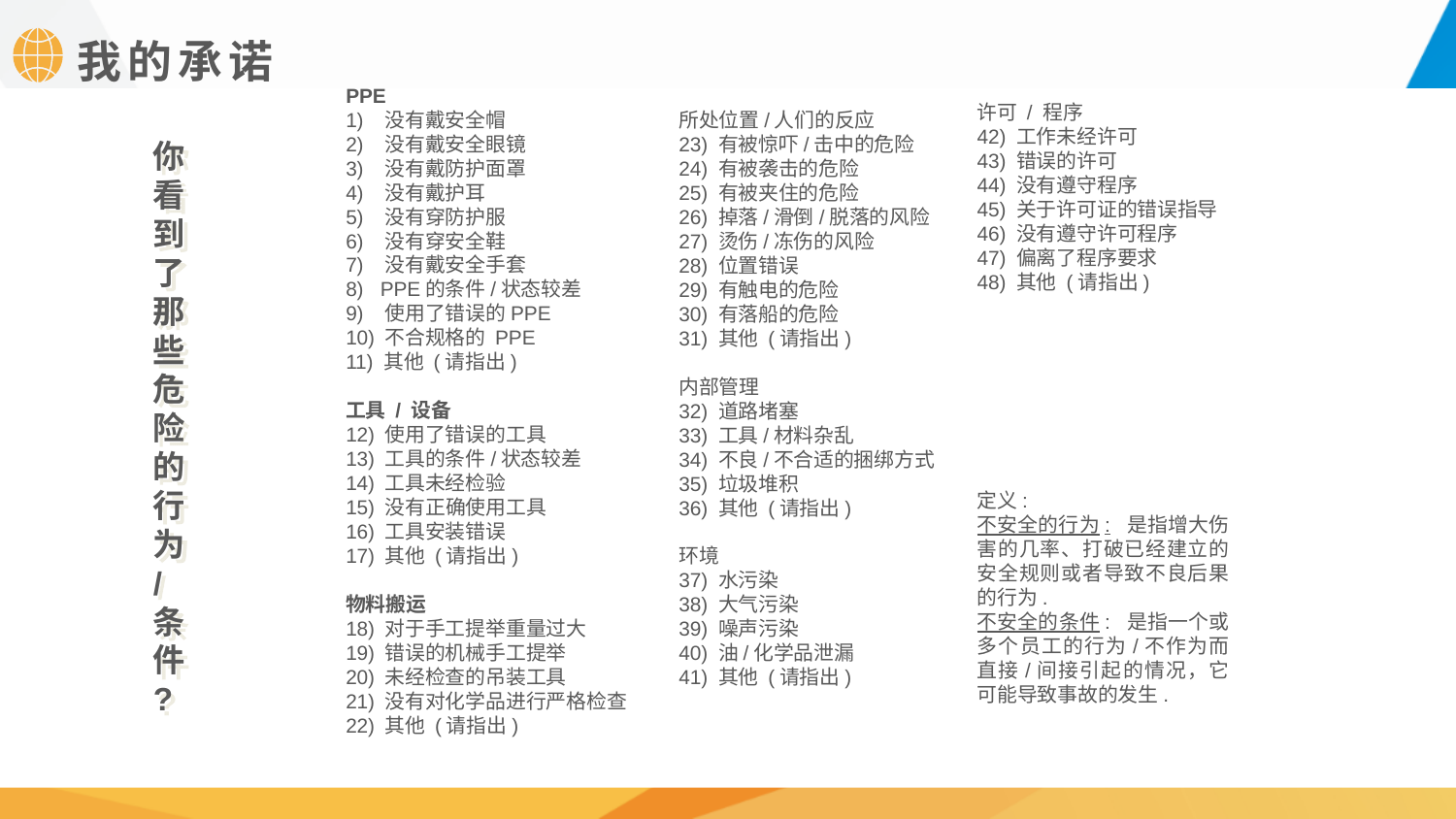

我的承诺

PPE
1)   没有戴安全帽
2)   没有戴安全眼镜
3)   没有戴防护面罩
4)   没有戴护耳
5)   没有穿防护服
6)   没有穿安全鞋
7)   没有戴安全手套
8)   PPE的条件/状态较差
9)   使用了错误的PPE
10) 不合规格的 PPE
11) 其他 (请指出)

工具 / 设备
12) 使用了错误的工具
13) 工具的条件/状态较差
14) 工具未经检验
15) 没有正确使用工具
16) 工具安装错误
17) 其他 (请指出)

物料搬运
18) 对于手工提举重量过大
19) 错误的机械手工提举
20) 未经检查的吊装工具
21) 没有对化学品进行严格检查
22) 其他 (请指出)

许可 / 程序
42) 工作未经许可
43) 错误的许可
44) 没有遵守程序
45) 关于许可证的错误指导
46) 没有遵守许可程序
47) 偏离了程序要求
48) 其他 (请指出)

定义:
不安全的行为:  是指增大伤害的几率、打破已经建立的安全规则或者导致不良后果的行为.
不安全的条件:  是指一个或多个员工的行为/不作为而直接/间接引起的情况，它可能导致事故的发生.
所处位置/人们的反应
23) 有被惊吓/击中的危险
24) 有被袭击的危险
25) 有被夹住的危险
26) 掉落/滑倒/脱落的风险
27) 烫伤/冻伤的风险
28) 位置错误
29) 有触电的危险
30) 有落船的危险
31) 其他 (请指出)

内部管理
32) 道路堵塞
33) 工具/材料杂乱
34) 不良/不合适的捆绑方式
35) 垃圾堆积
36) 其他 (请指出)

环境
37) 水污染
38) 大气污染
39) 噪声污染
40) 油/化学品泄漏
41) 其他 (请指出)
你
看
到
了
那
些
危
险
的
行
为
/
条
件
?